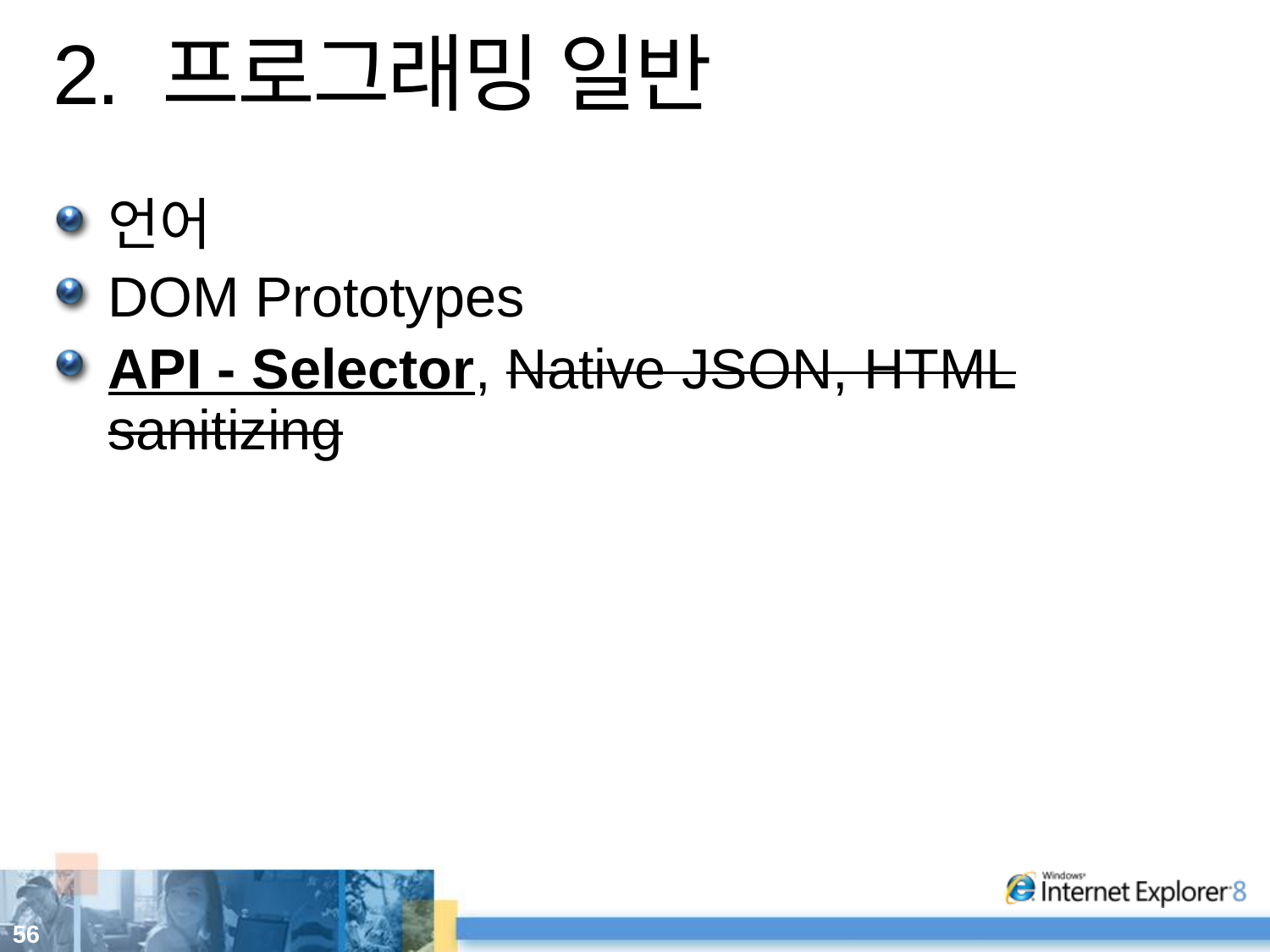

# 2. 프로그래밍 일반
언어
DOM Prototypes
API - Selector, Native JSON, HTML sanitizing